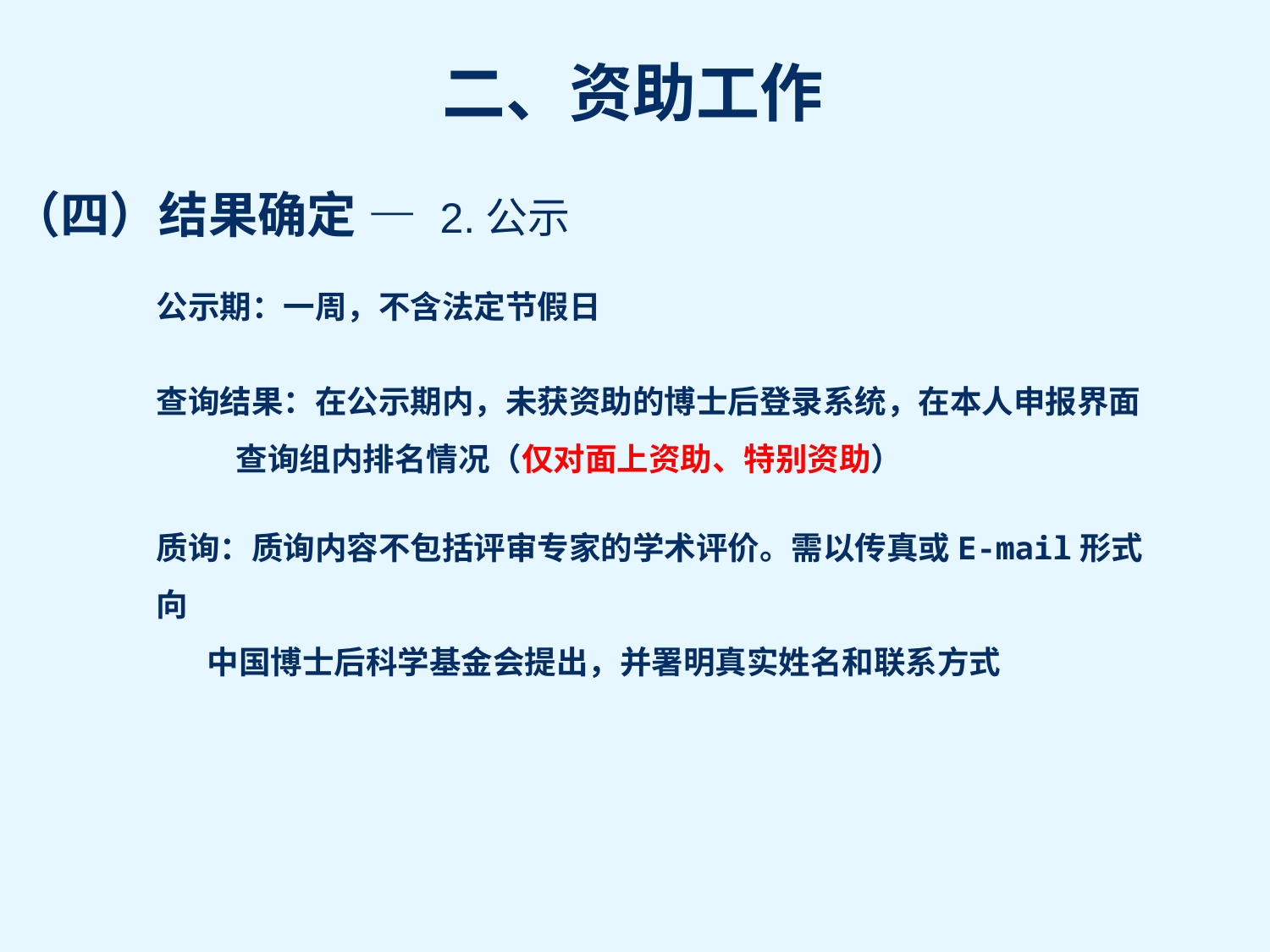

（四）结果确定 — 2.公示
公示期：一周，不含法定节假日

查询结果：在公示期内，未获资助的博士后登录系统，在本人申报界面
          查询组内排名情况（仅对面上资助、特别资助）
质询：质询内容不包括评审专家的学术评价。需以传真或E-mail形式向
      中国博士后科学基金会提出，并署明真实姓名和联系方式